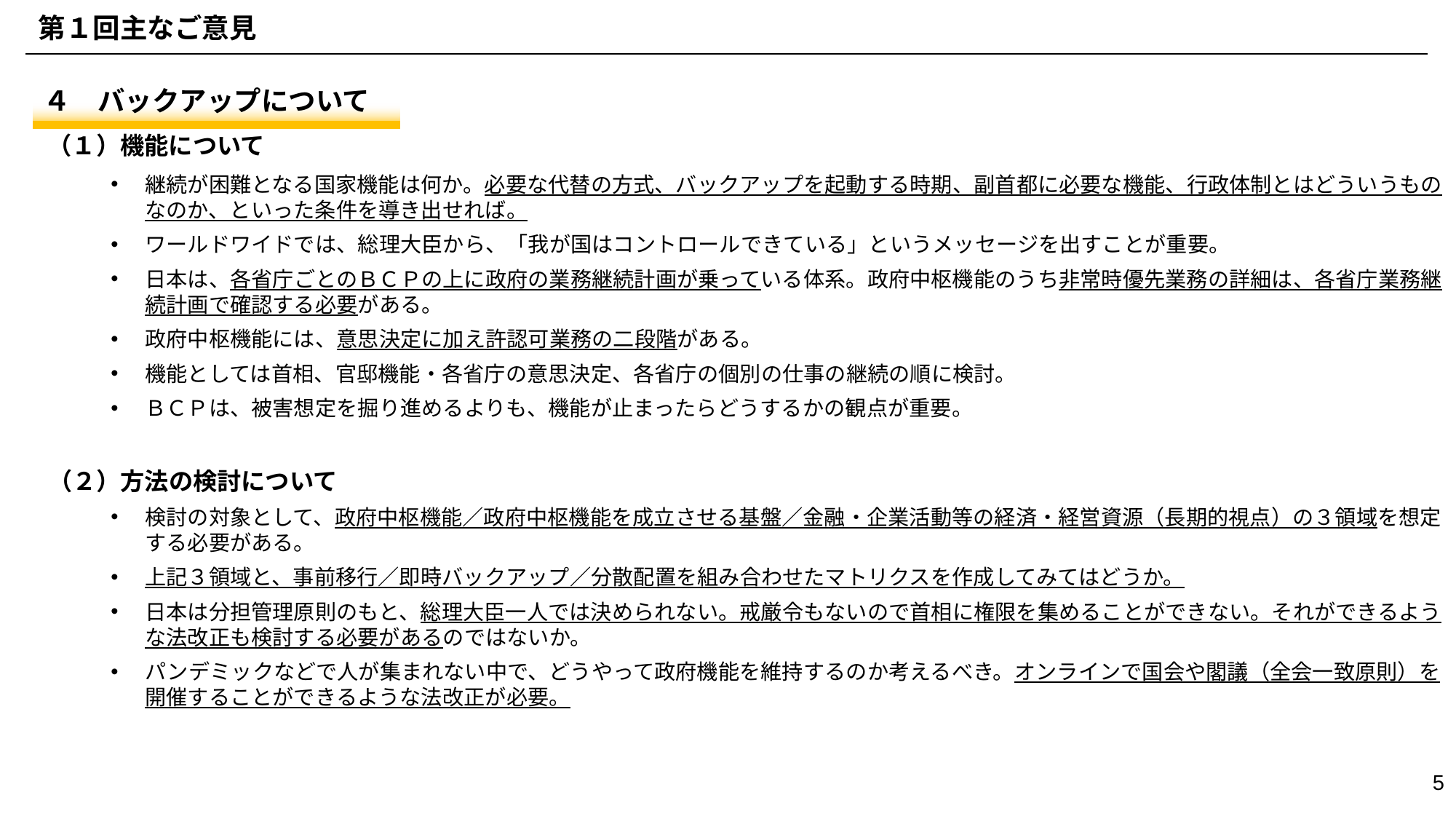

第１回主なご意見
| ４　バックアップについて |
| --- |
（１）機能について
継続が困難となる国家機能は何か。必要な代替の方式、バックアップを起動する時期、副首都に必要な機能、行政体制とはどういうものなのか、といった条件を導き出せれば。
ワールドワイドでは、総理大臣から、「我が国はコントロールできている」というメッセージを出すことが重要。
日本は、各省庁ごとのＢＣＰの上に政府の業務継続計画が乗っている体系。政府中枢機能のうち非常時優先業務の詳細は、各省庁業務継続計画で確認する必要がある。
政府中枢機能には、意思決定に加え許認可業務の二段階がある。
機能としては首相、官邸機能・各省庁の意思決定、各省庁の個別の仕事の継続の順に検討。
ＢＣＰは、被害想定を掘り進めるよりも、機能が止まったらどうするかの観点が重要。
（２）方法の検討について
検討の対象として、政府中枢機能／政府中枢機能を成立させる基盤／金融・企業活動等の経済・経営資源（長期的視点）の３領域を想定する必要がある。
上記３領域と、事前移行／即時バックアップ／分散配置を組み合わせたマトリクスを作成してみてはどうか。
日本は分担管理原則のもと、総理大臣一人では決められない。戒厳令もないので首相に権限を集めることができない。それができるような法改正も検討する必要があるのではないか。
パンデミックなどで人が集まれない中で、どうやって政府機能を維持するのか考えるべき。オンラインで国会や閣議（全会一致原則）を開催することができるような法改正が必要。
5